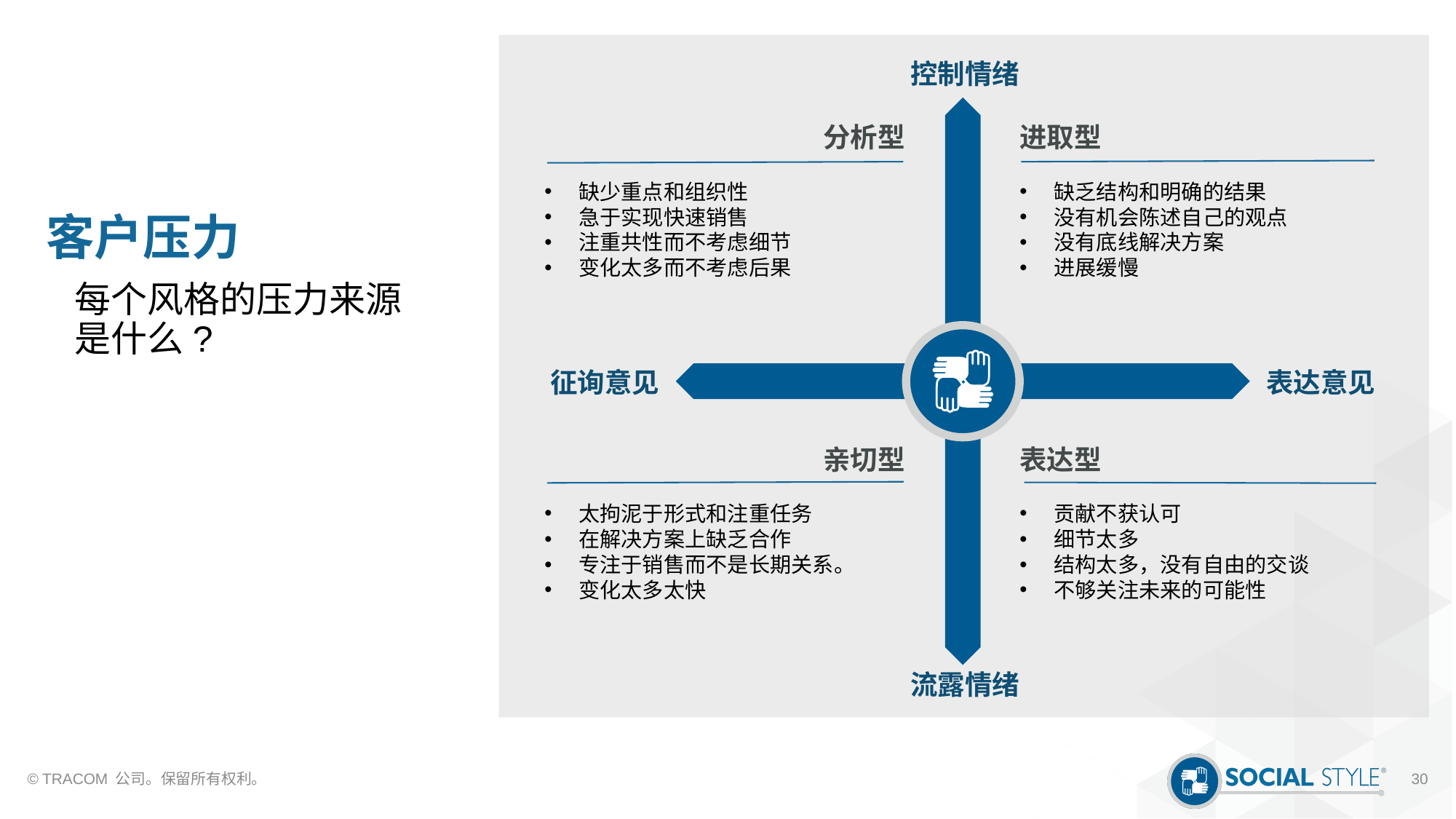

# 客户压力

控制情绪

分析型
缺少重点和组织性
急于实现快速销售
注重共性而不考虑细节
变化太多而不考虑后果

进取型
缺乏结构和明确的结果
没有机会陈述自己的观点
没有底线解决方案
进展缓慢

每个风格的压力来源是什么?

表达意见
征询意见
亲切型

太拘泥于形式和注重任务
在解决方案上缺乏合作
专注于销售而不是长期关系。
变化太多太快
表达型

贡献不获认可
细节太多
结构太多，没有自由的交谈
不够关注未来的可能性
流露情绪
© TRACOM 公司。保留所有权利。
30